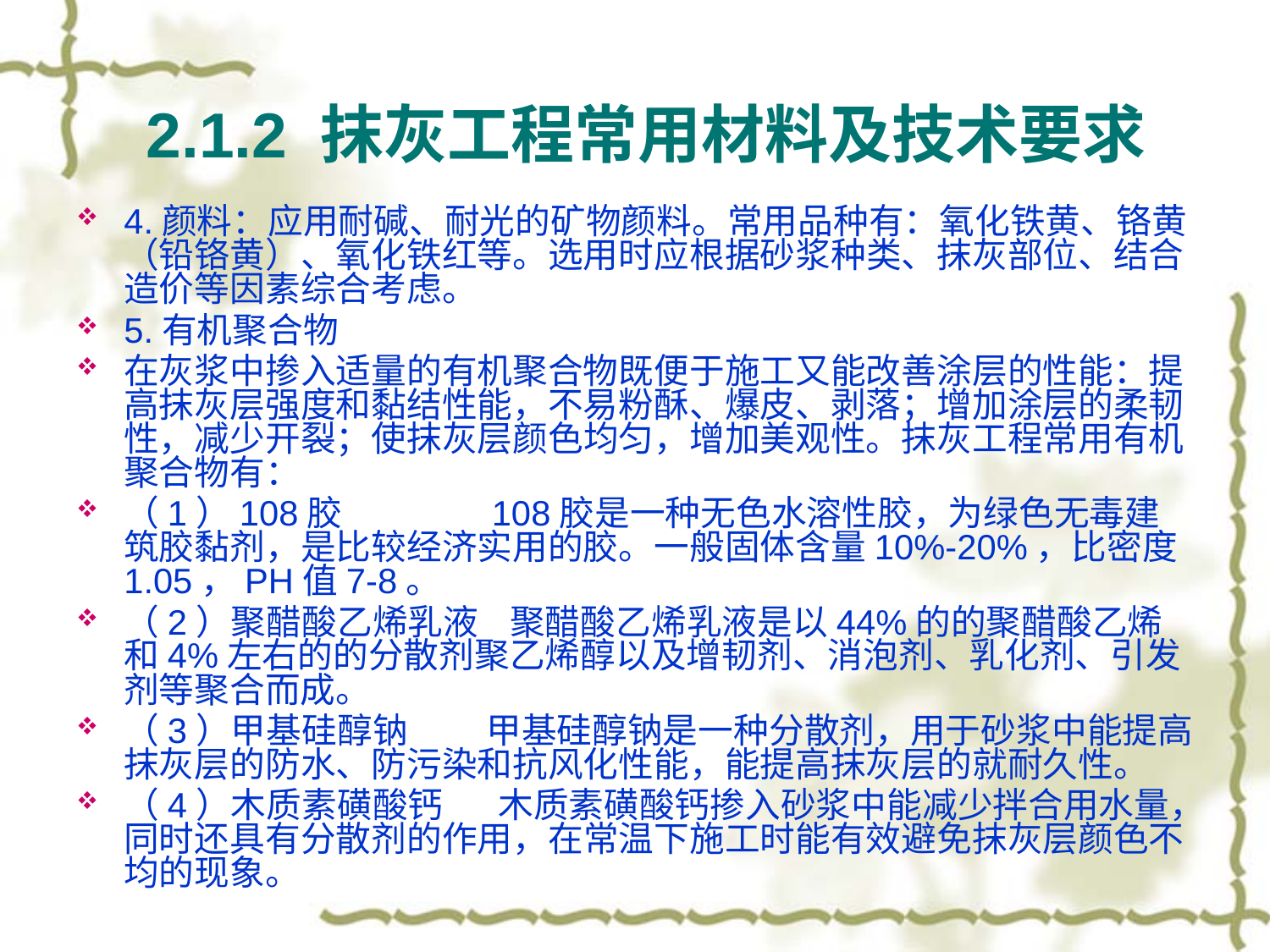

# 2.1.2 抹灰工程常用材料及技术要求
4.颜料：应用耐碱、耐光的矿物颜料。常用品种有：氧化铁黄、铬黄（铅铬黄）、氧化铁红等。选用时应根据砂浆种类、抹灰部位、结合造价等因素综合考虑。
5.有机聚合物
在灰浆中掺入适量的有机聚合物既便于施工又能改善涂层的性能：提高抹灰层强度和黏结性能，不易粉酥、爆皮、剥落；增加涂层的柔韧性，减少开裂；使抹灰层颜色均匀，增加美观性。抹灰工程常用有机聚合物有：
（1）108胶                  108胶是一种无色水溶性胶，为绿色无毒建筑胶黏剂，是比较经济实用的胶。一般固体含量10%-20%，比密度1.05，PH值7-8。
（2）聚醋酸乙烯乳液    聚醋酸乙烯乳液是以44%的的聚醋酸乙烯和4%左右的的分散剂聚乙烯醇以及增韧剂、消泡剂、乳化剂、引发剂等聚合而成。
（3）甲基硅醇钠          甲基硅醇钠是一种分散剂，用于砂浆中能提高抹灰层的防水、防污染和抗风化性能，能提高抹灰层的就耐久性。
（4）木质素磺酸钙       木质素磺酸钙掺入砂浆中能减少拌合用水量，同时还具有分散剂的作用，在常温下施工时能有效避免抹灰层颜色不均的现象。